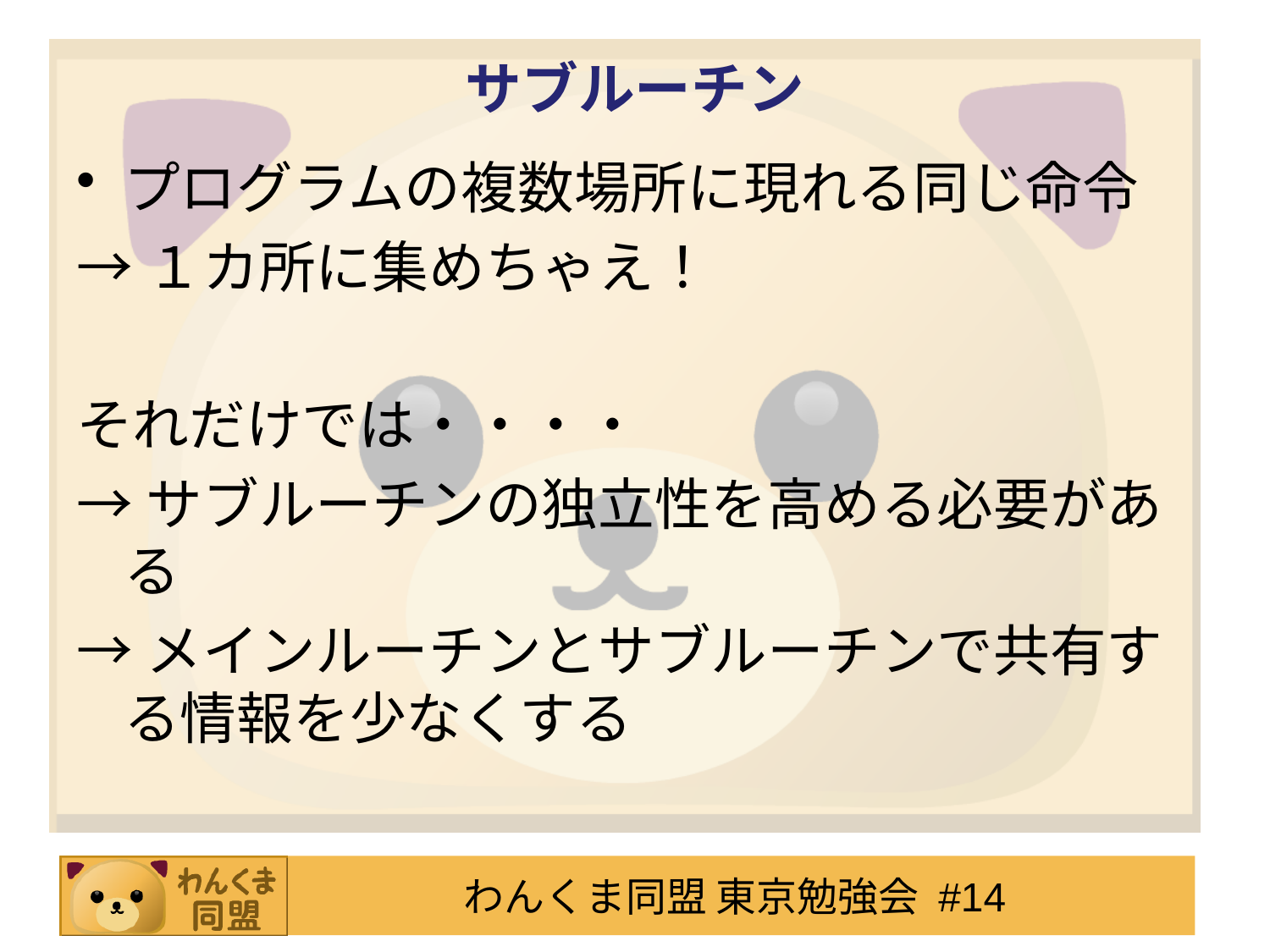

# サブルーチン
プログラムの複数場所に現れる同じ命令
→１カ所に集めちゃえ！

それだけでは・・・・
→サブルーチンの独立性を高める必要がある
→メインルーチンとサブルーチンで共有する情報を少なくする